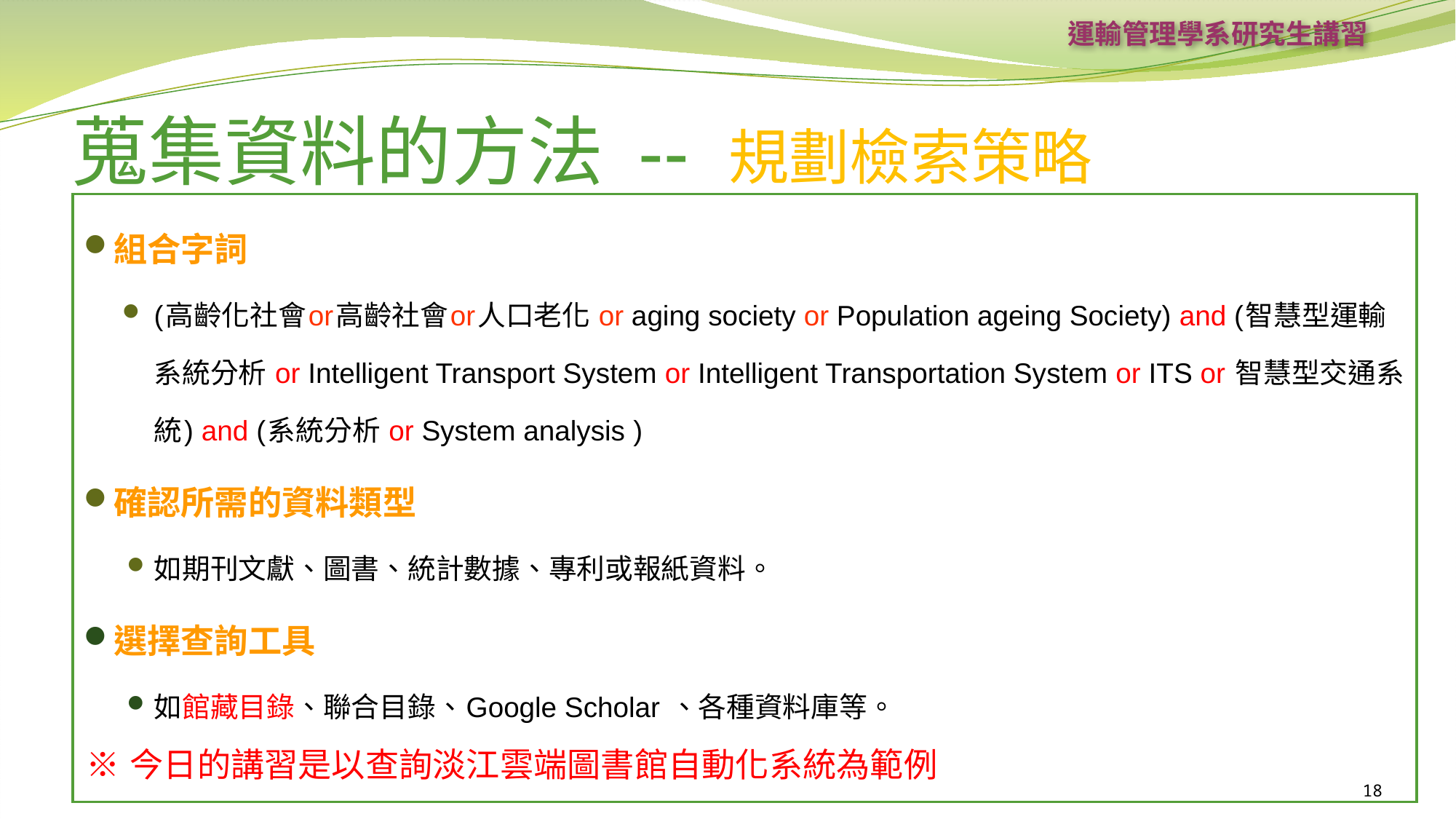

運輸管理學系研究生講習
# 蒐集資料的方法 -- 規劃檢索策略
組合字詞
(高齡化社會or高齡社會or人口老化 or aging society or Population ageing Society) and (智慧型運輸系統分析 or Intelligent Transport System or Intelligent Transportation System or ITS or 智慧型交通系統) and (系統分析 or System analysis )
確認所需的資料類型
如期刊文獻、圖書、統計數據、專利或報紙資料。
選擇查詢工具
如館藏目錄、聯合目錄、Google Scholar 、各種資料庫等。

※ 今日的講習是以查詢淡江雲端圖書館自動化系統為範例

18